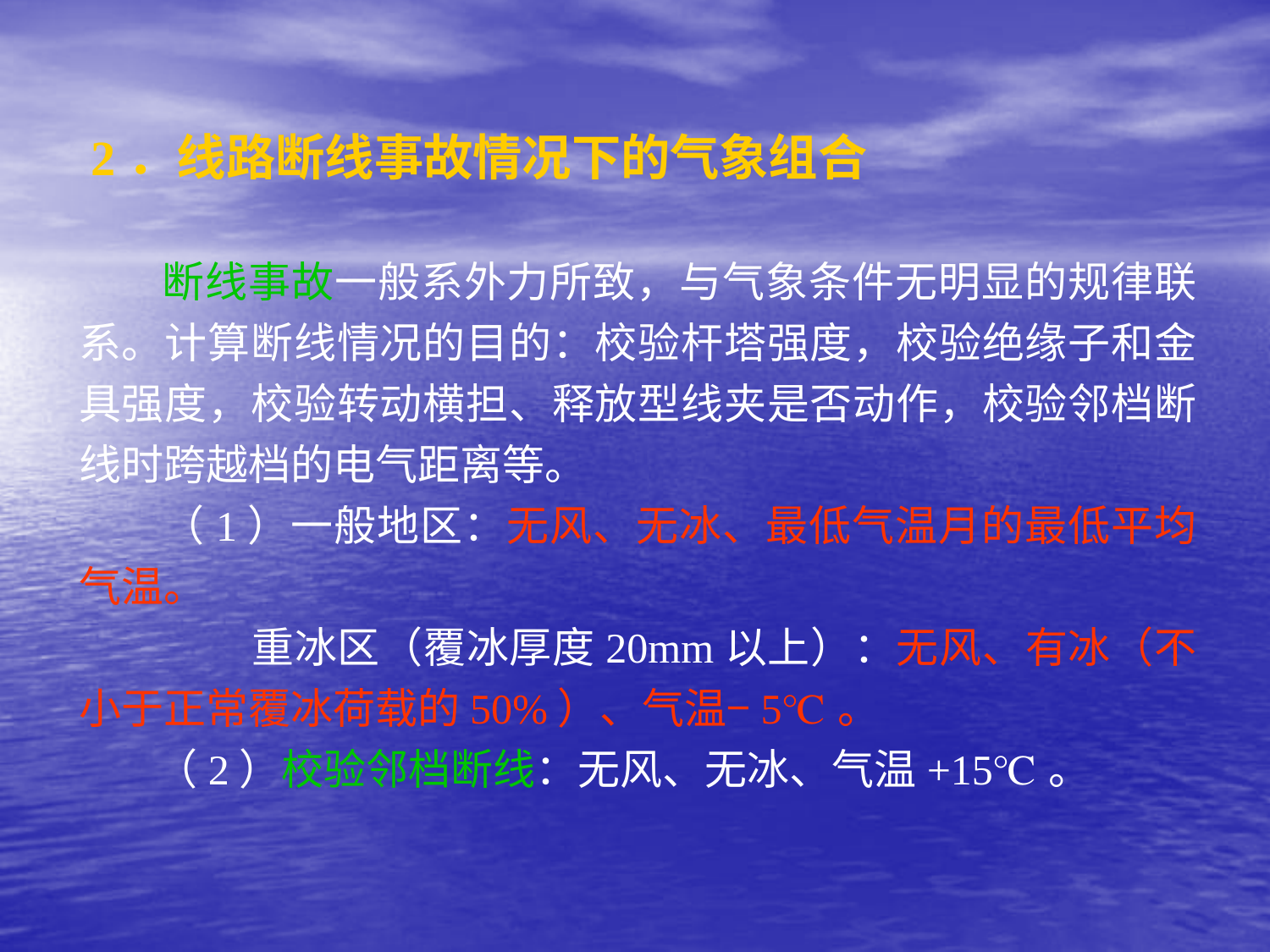

2．线路断线事故情况下的气象组合

       断线事故一般系外力所致，与气象条件无明显的规律联系。计算断线情况的目的：校验杆塔强度，校验绝缘子和金具强度，校验转动横担、释放型线夹是否动作，校验邻档断线时跨越档的电气距离等。
       （1）一般地区：无风、无冰、最低气温月的最低平均气温。
                重冰区（覆冰厚度20mm以上）：无风、有冰（不小于正常覆冰荷载的50%）、气温−5℃。
       （2）校验邻档断线：无风、无冰、气温+15℃。